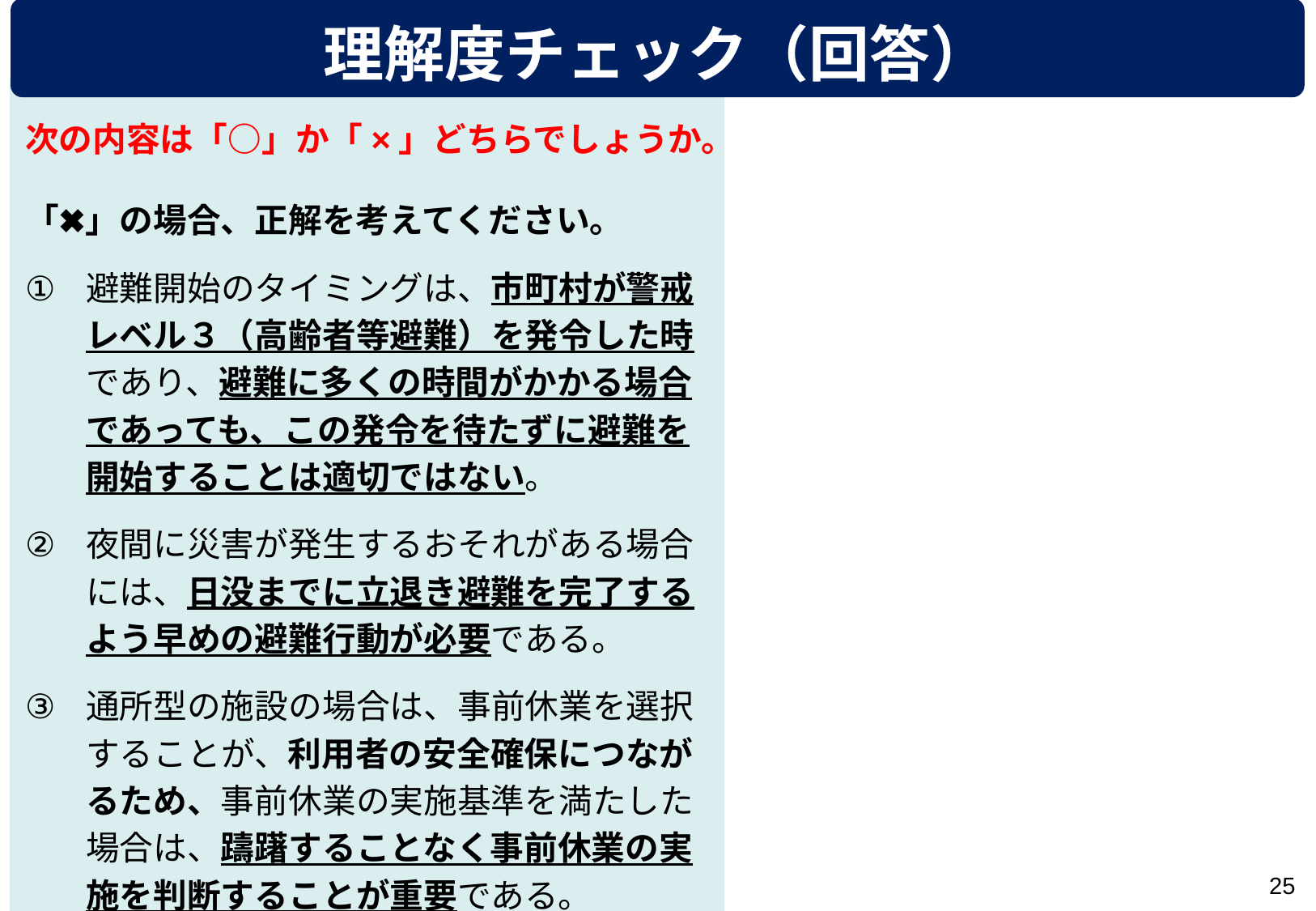

理解度チェック（回答）

次の内容は「○」か「×」どちらでしょうか。
「✖」の場合、正解を考えてください。
避難開始のタイミングは、市町村が警戒レベル３（高齢者等避難）を発令した時であり、避難に多くの時間がかかる場合であっても、この発令を待たずに避難を開始することは適切ではない。
夜間に災害が発生するおそれがある場合には、日没までに立退き避難を完了するよう早めの避難行動が必要である。
通所型の施設の場合は、事前休業を選択することが、利用者の安全確保につながるため、事前休業の実施基準を満たした場合は、躊躇することなく事前休業の実施を判断することが重要である。
25